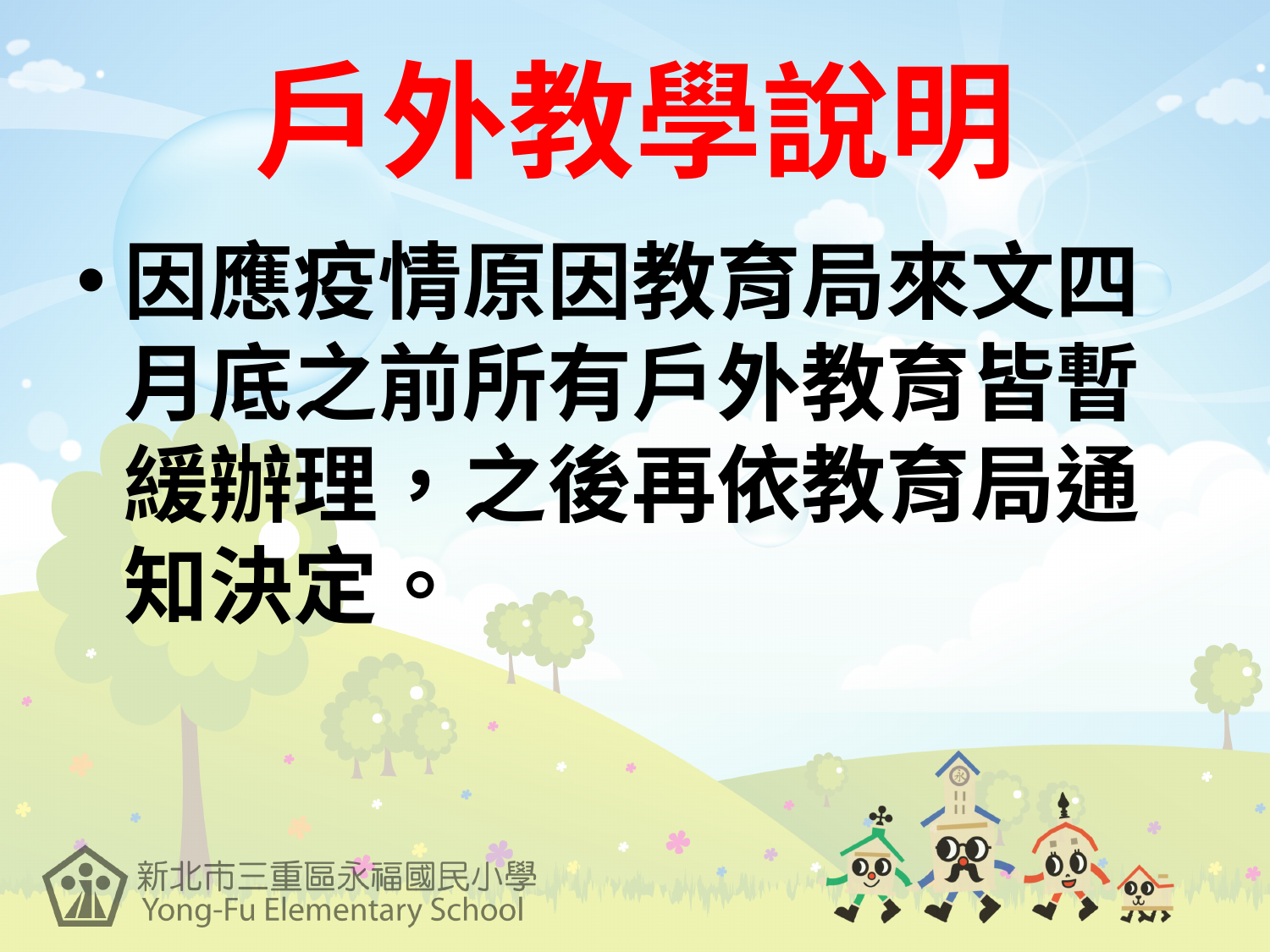

# 戶外教學說明
因應疫情原因教育局來文四月底之前所有戶外教育皆暫緩辦理，之後再依教育局通知決定。